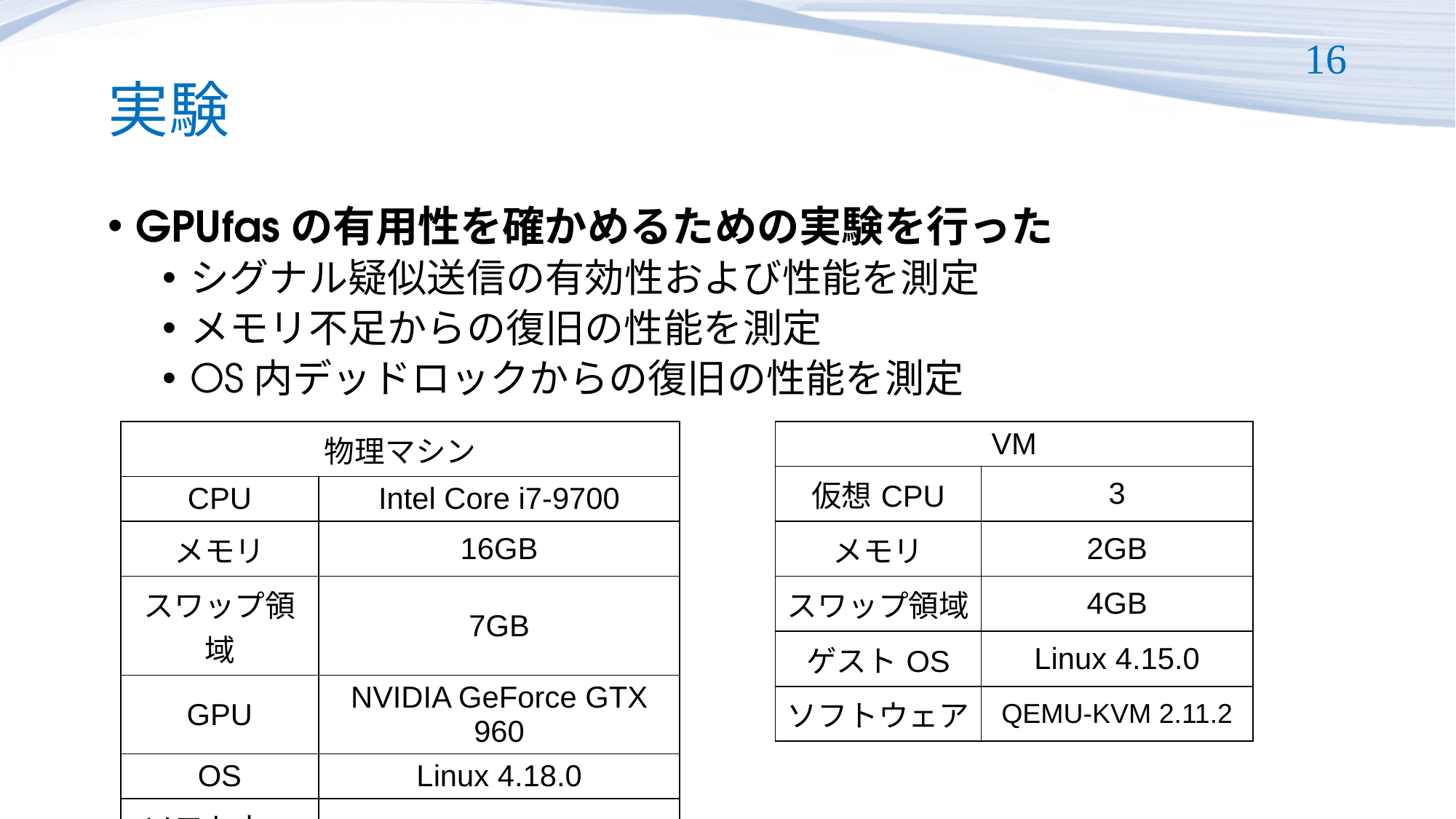

# 実験
16
GPUfasの有用性を確かめるための実験を行った
シグナル疑似送信の有効性および性能を測定
メモリ不足からの復旧の性能を測定
OS内デッドロックからの復旧の性能を測定
| 物理マシン |  |
| --- | --- |
| CPU | Intel Core i7-9700 |
| メモリ | 16GB |
| スワップ領域 | 7GB |
| GPU | NVIDIA GeForce GTX 960 |
| OS | Linux 4.18.0 |
| ソフトウェア | CUDA 10.0.130 LLVM 8.0 |
| VM |  |
| --- | --- |
| 仮想CPU | 3 |
| メモリ | 2GB |
| スワップ領域 | 4GB |
| ゲストOS | Linux 4.15.0 |
| ソフトウェア | QEMU-KVM 2.11.2 |